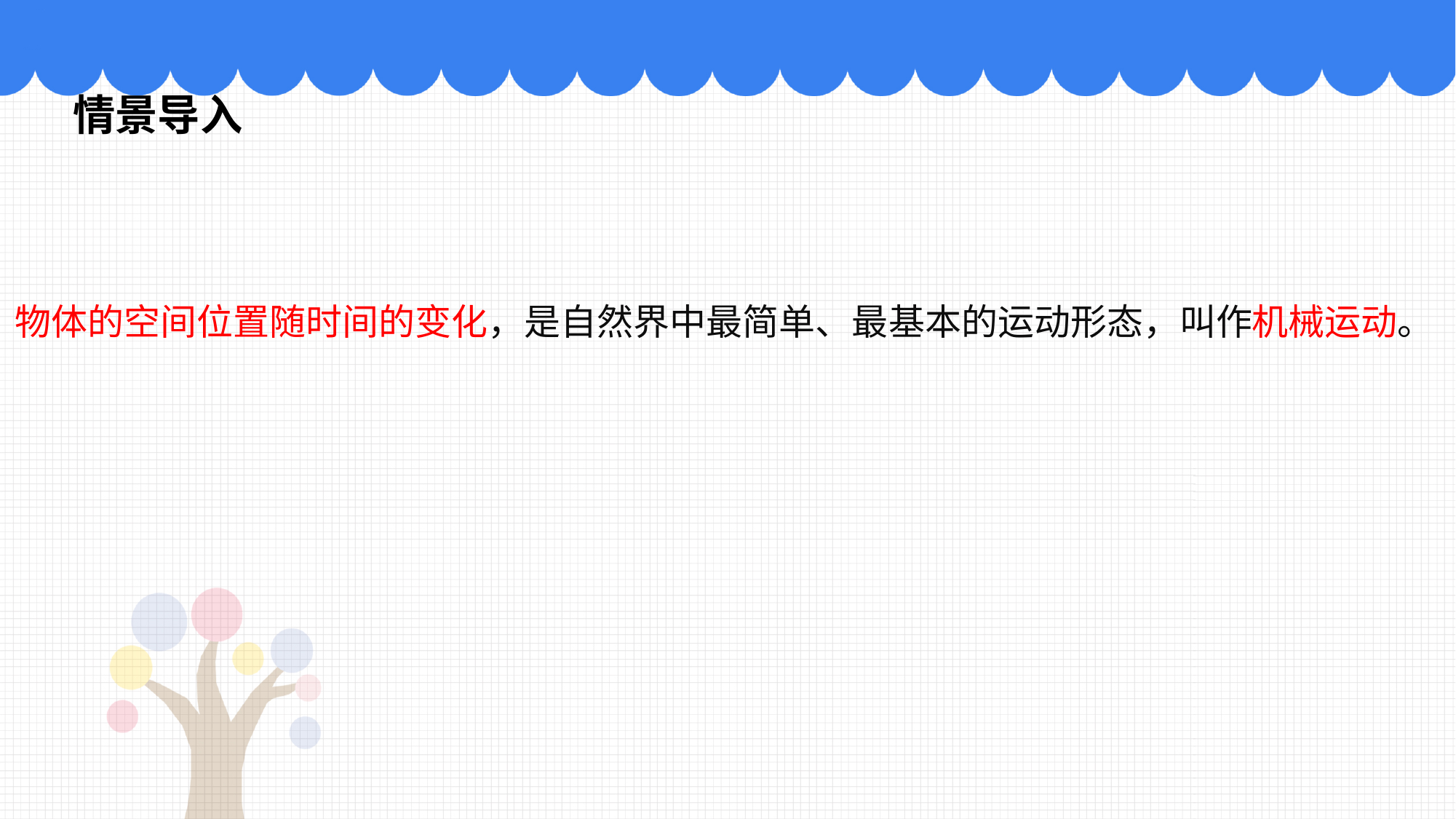

情景导入
物体的空间位置随时间的变化，是自然界中最简单、最基本的运动形态，叫作机械运动。